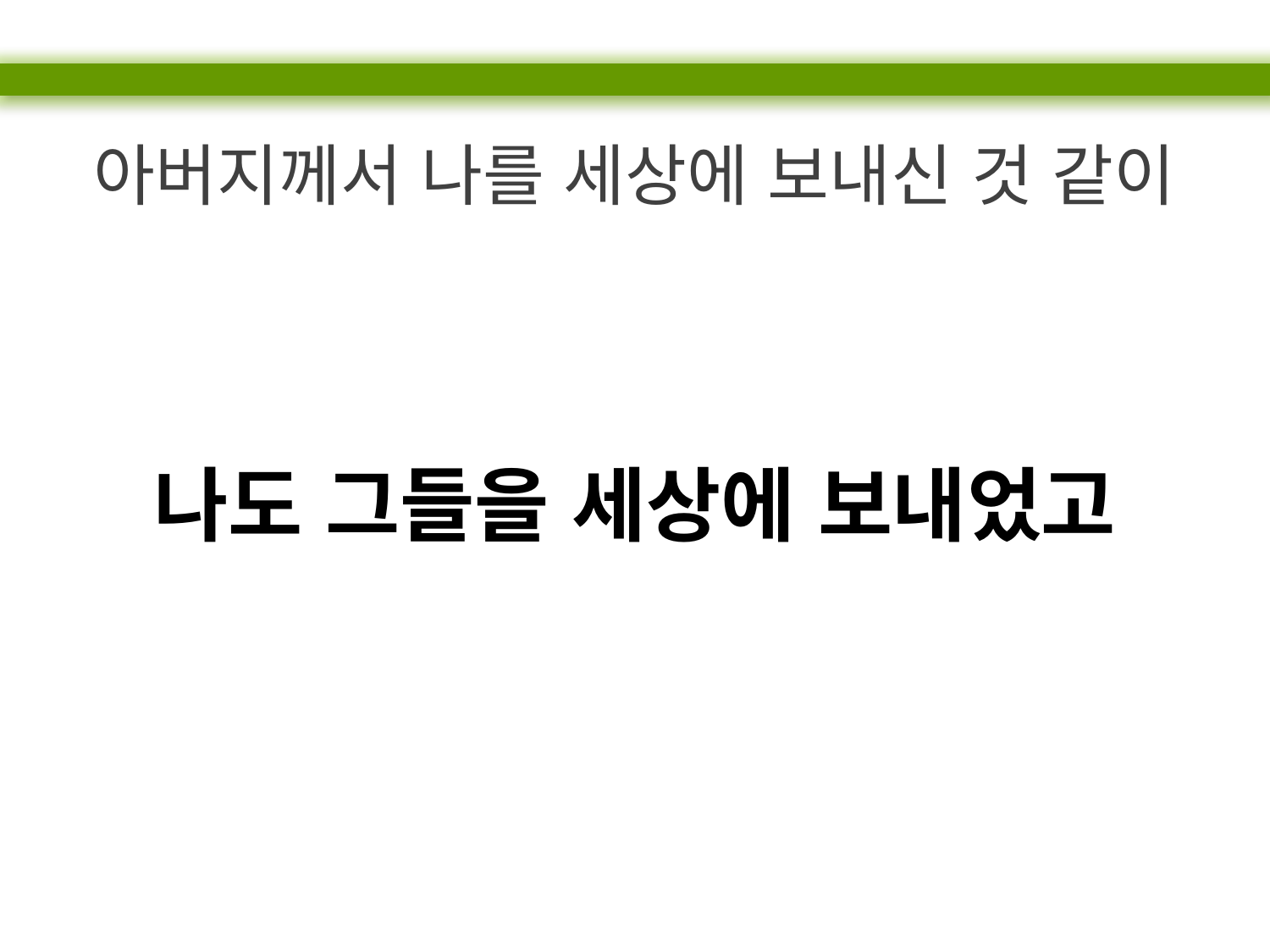

아버지께서 나를 세상에 보내신 것 같이
나도 그들을 세상에 보내었고